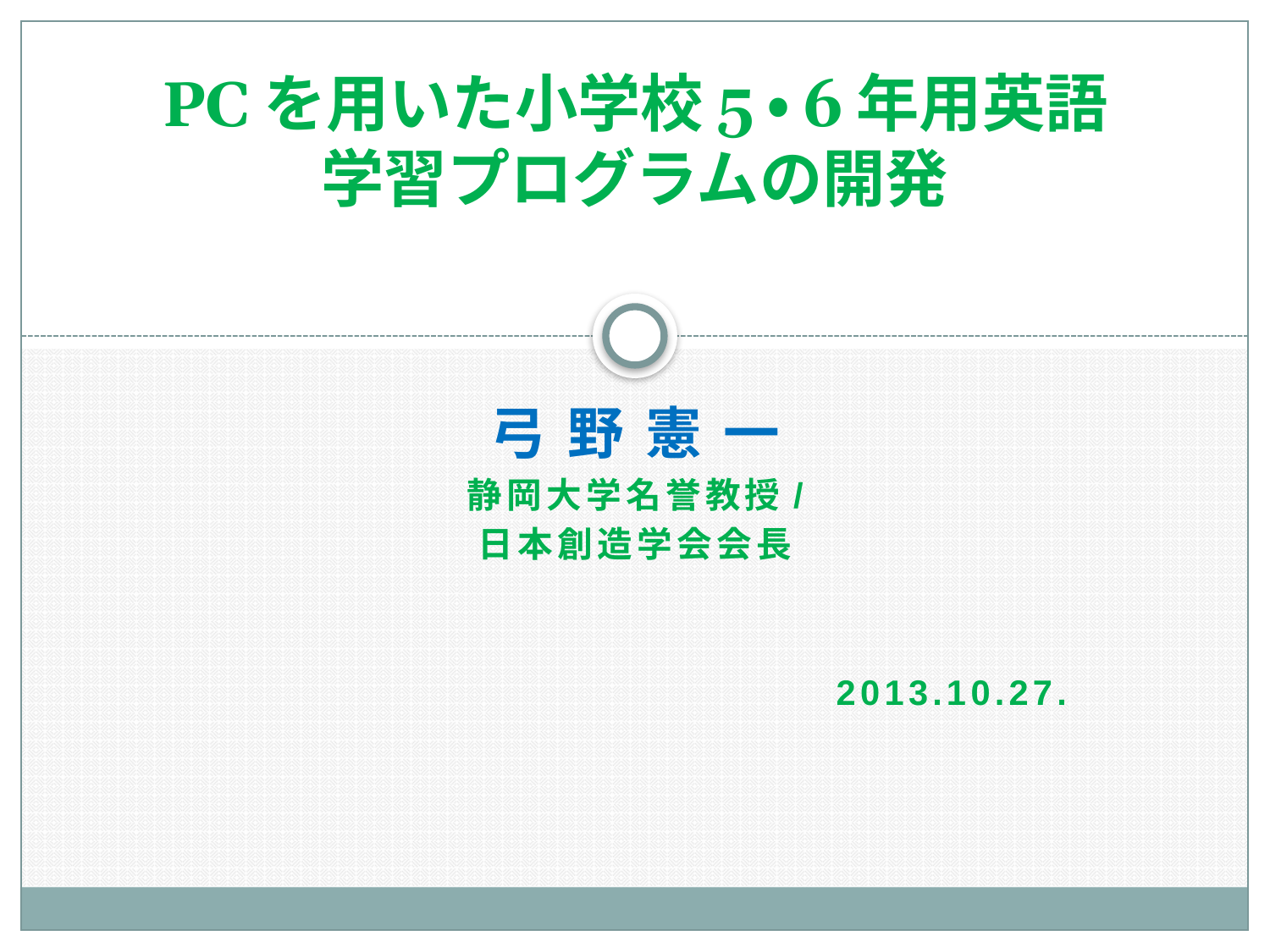

# PCを用いた小学校5・6年用英語 学習プログラムの開発
弓 野 憲 一
静岡大学名誉教授/
日本創造学会会長

2013.10.27.